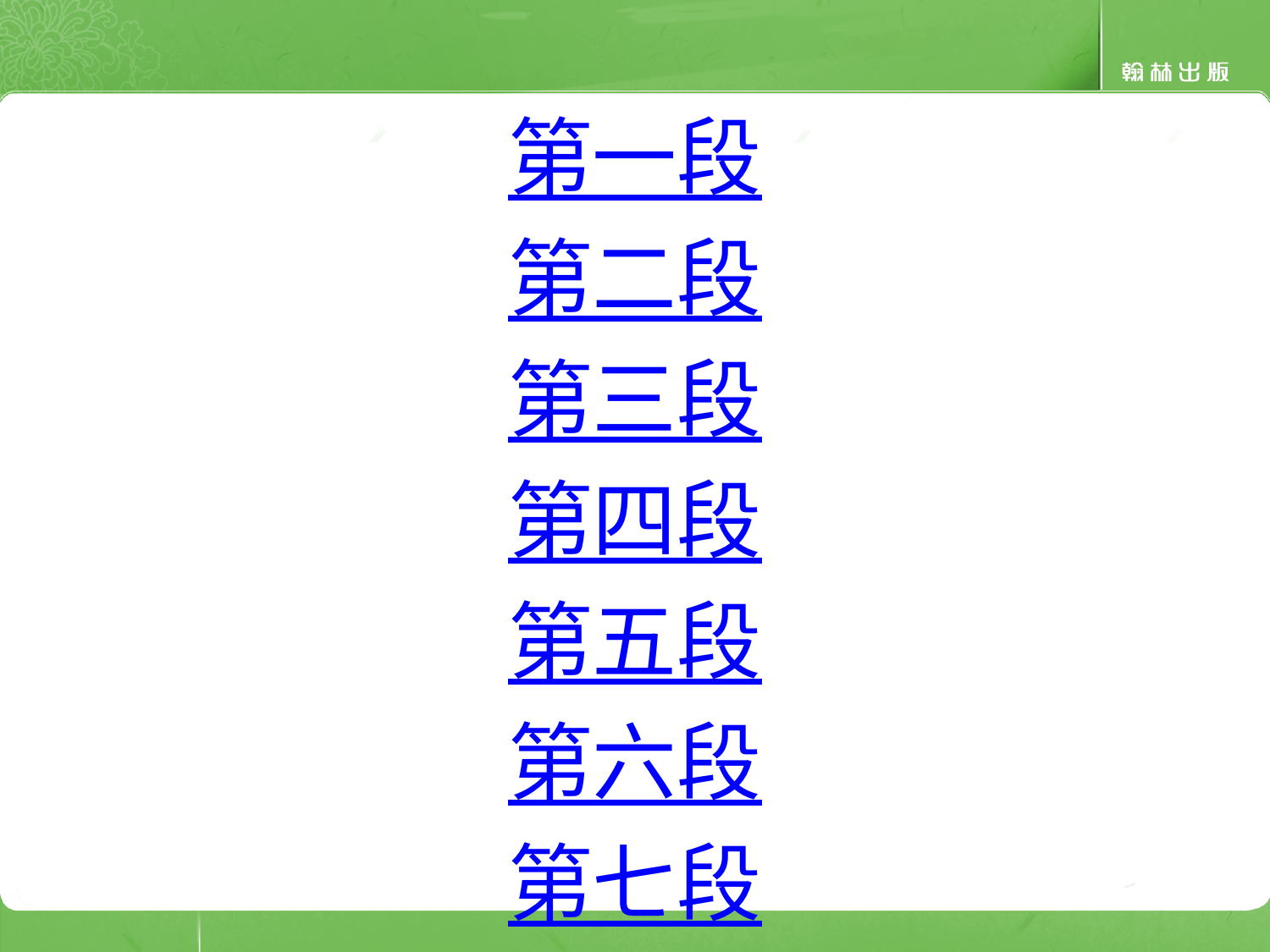

第一段
第二段
第三段
第四段
第五段
第六段
第七段